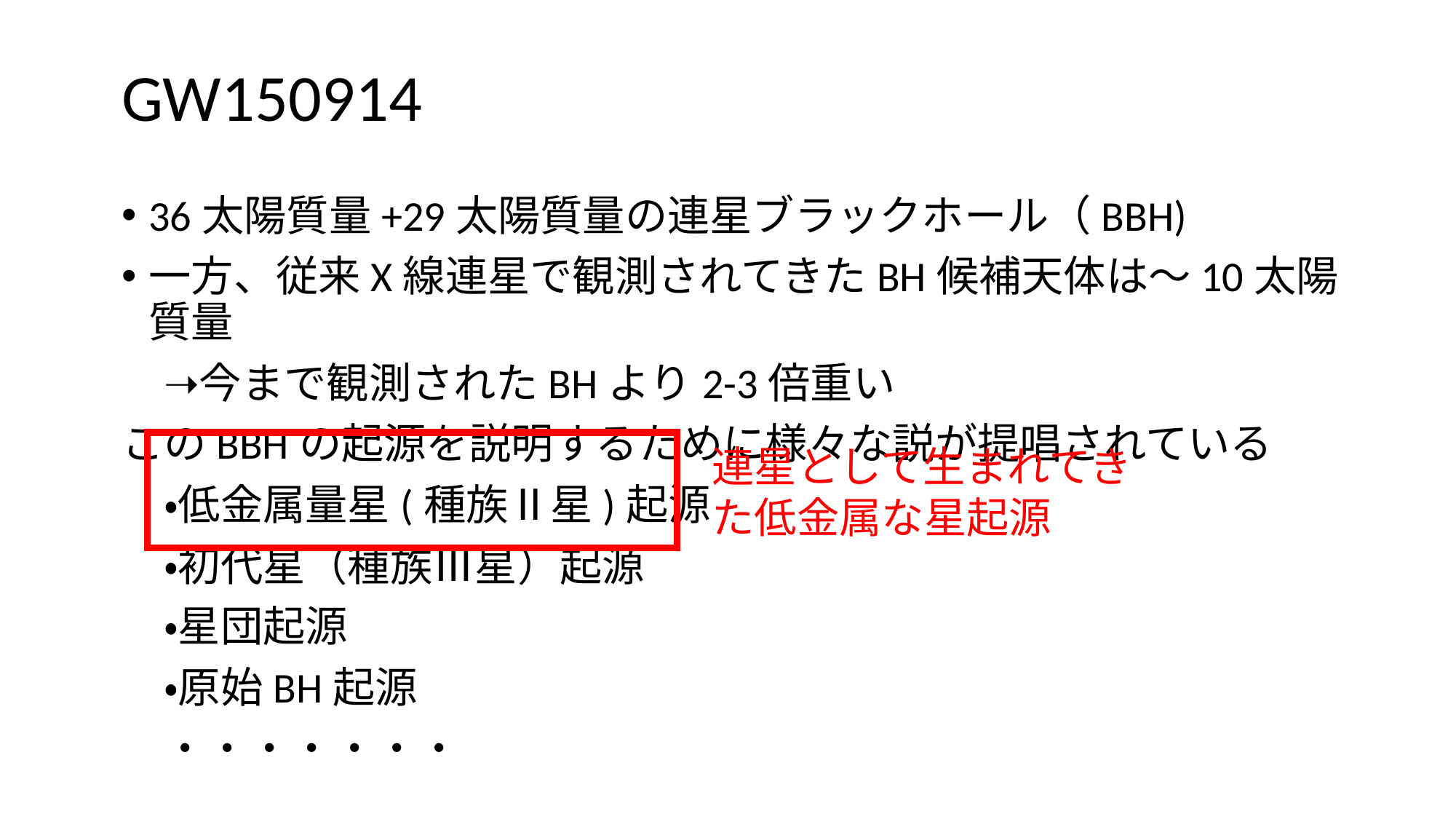

# GW150914
36太陽質量+29太陽質量の連星ブラックホール（BBH)
一方、従来X線連星で観測されてきたBH候補天体は～10太陽質量
　➝今まで観測されたBHより2-3倍重い
このBBHの起源を説明するために様々な説が提唱されている
　・低金属量星(種族Ⅱ星)起源
　・初代星（種族Ⅲ星）起源
　・星団起源
　・原始BH起源
　・・・・・・・

連星として生まれてきた低金属な星起源